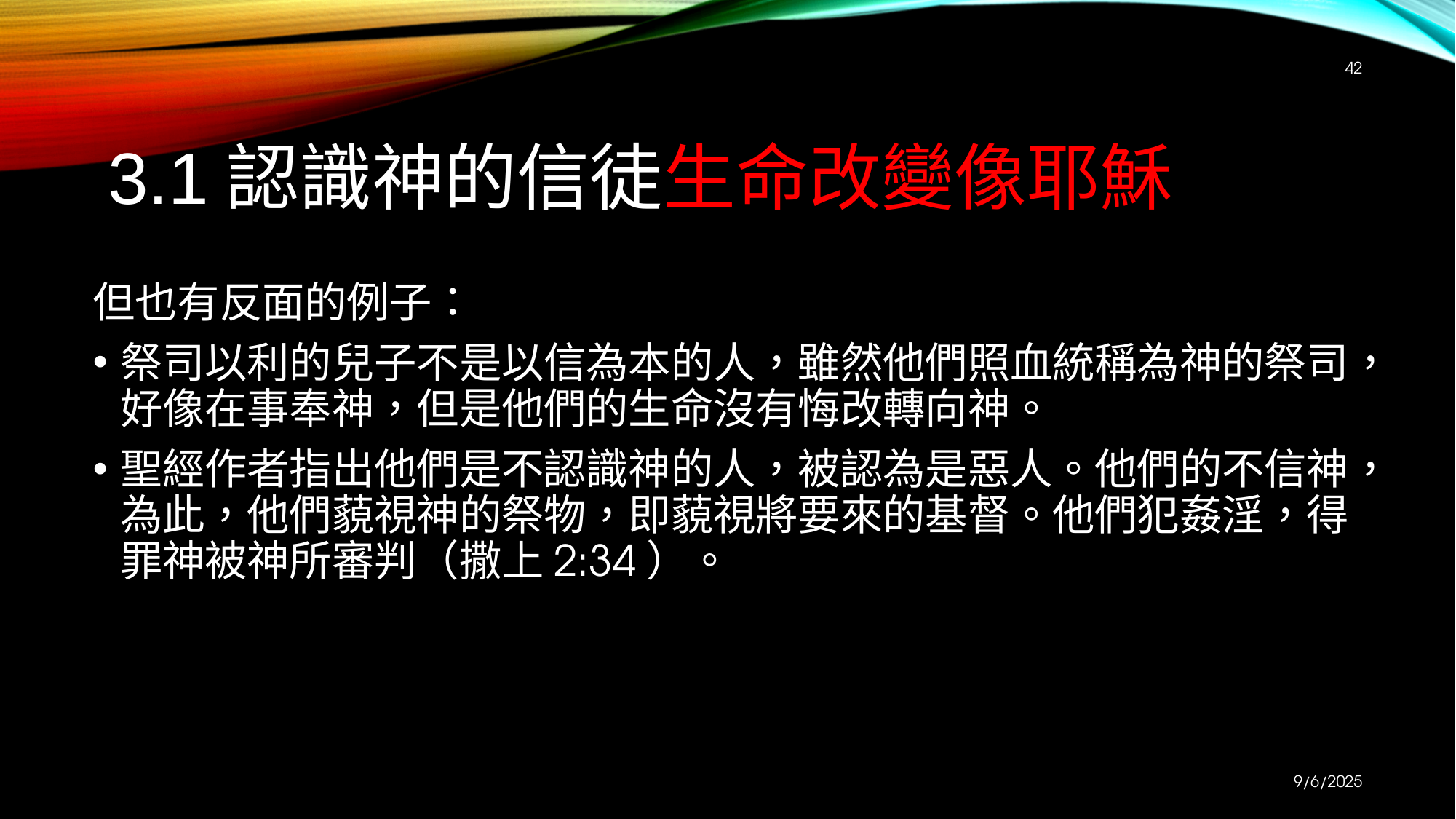

42
# 3.1認識神的信徒生命改變像耶穌
但也有反面的例子：
祭司以利的兒子不是以信為本的人，雖然他們照血統稱為神的祭司，好像在事奉神，但是他們的生命沒有悔改轉向神。
聖經作者指出他們是不認識神的人，被認為是惡人。他們的不信神，為此，他們藐視神的祭物，即藐視將要來的基督。他們犯姦淫，得罪神被神所審判（撒上2:34）。
9/6/2025